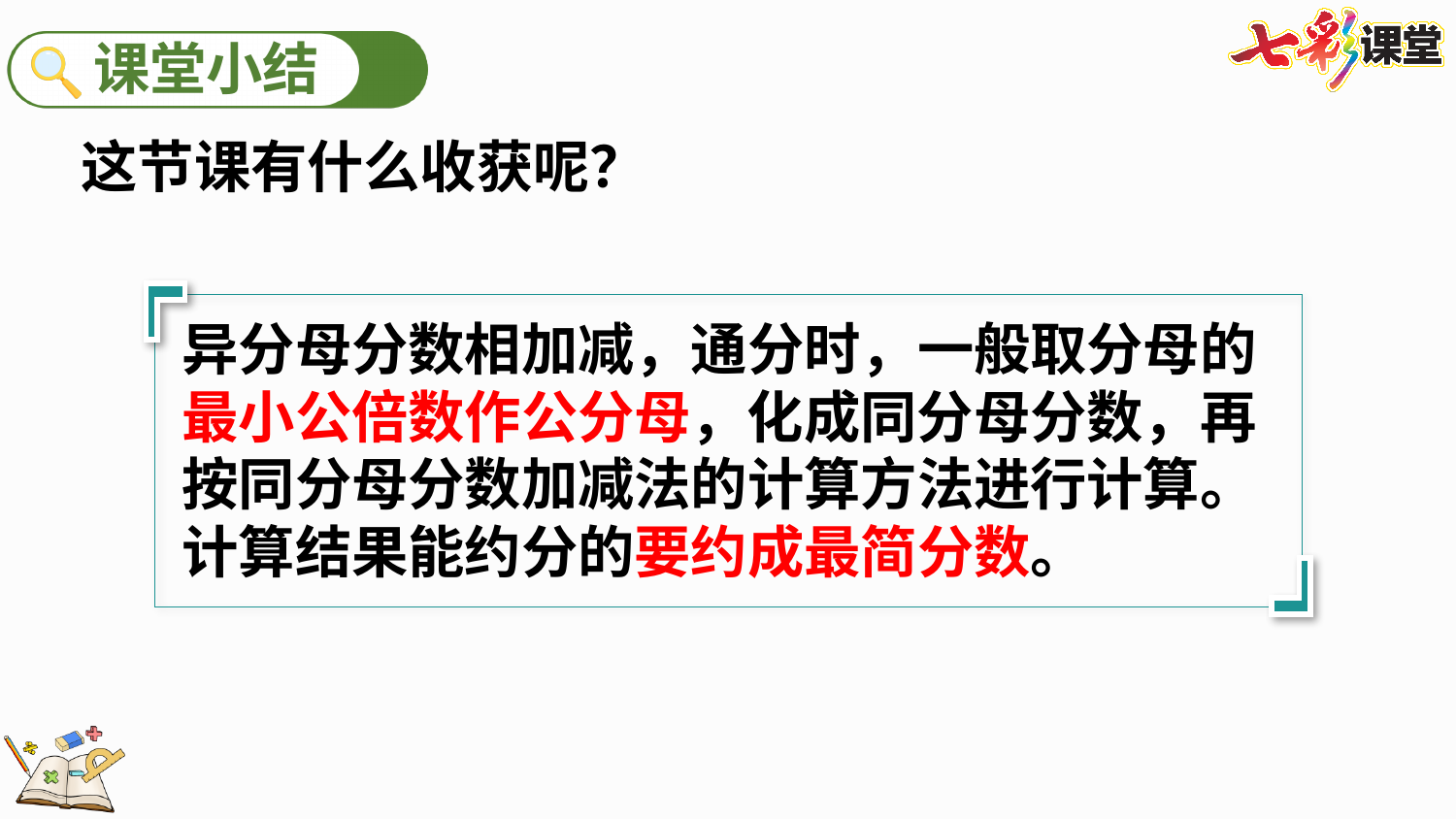

这节课有什么收获呢？

异分母分数相加减，通分时，一般取分母的最小公倍数作公分母，化成同分母分数，再按同分母分数加减法的计算方法进行计算。计算结果能约分的要约成最简分数。